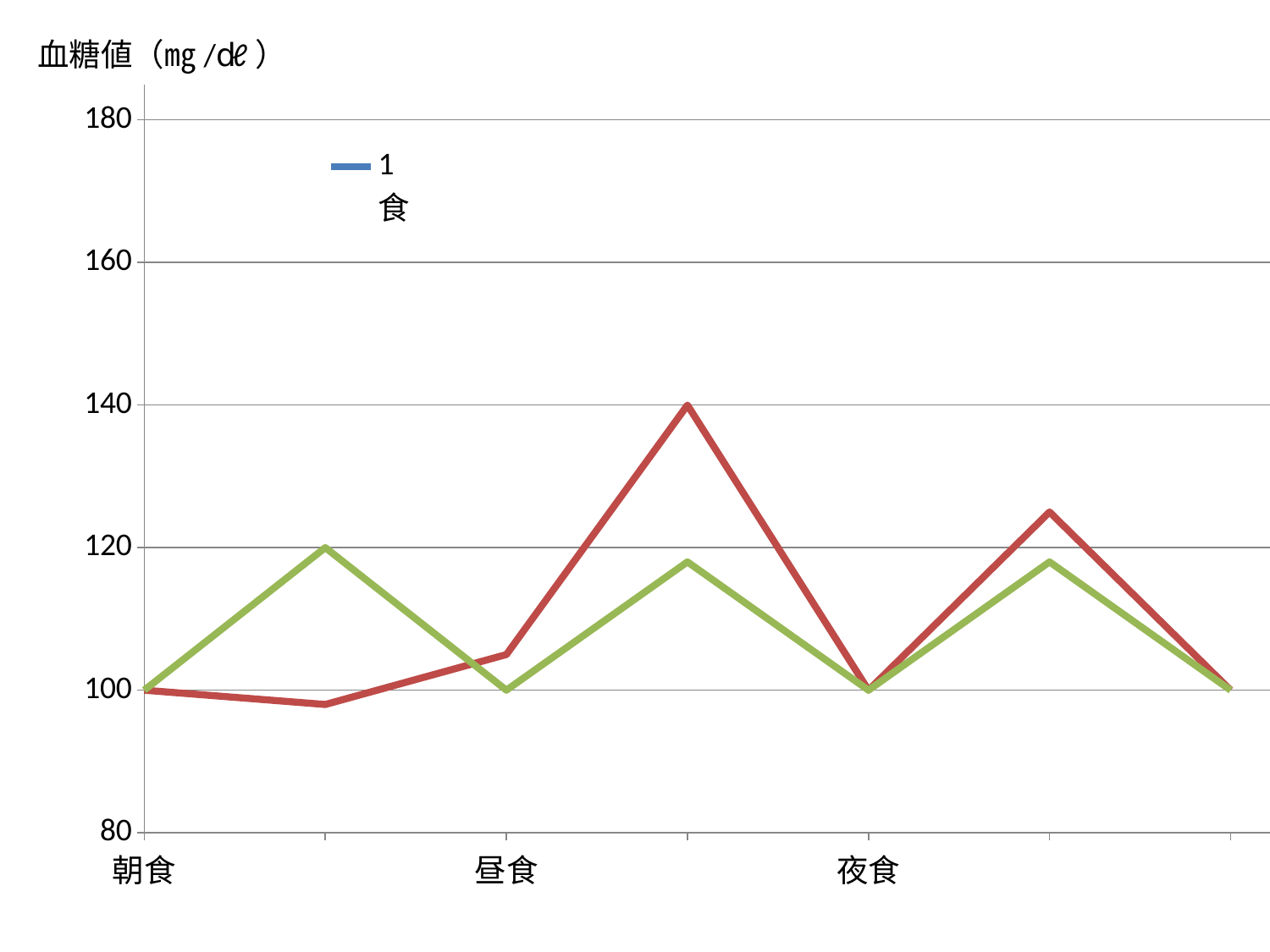

血糖値（㎎/ⅾℓ）

### Chart

| Category | 1食 | 2食 | 3食 |
|---|---|---|---|
| 朝食 | 98.0 | 100.0 | 100.0 |
|  | 98.0 | 98.0 | 120.0 |
| 昼食 | 100.0 | 105.0 | 100.0 |
|  | 98.0 | 140.0 | 118.0 |
| 夜食 | 100.0 | 100.0 | 100.0 |